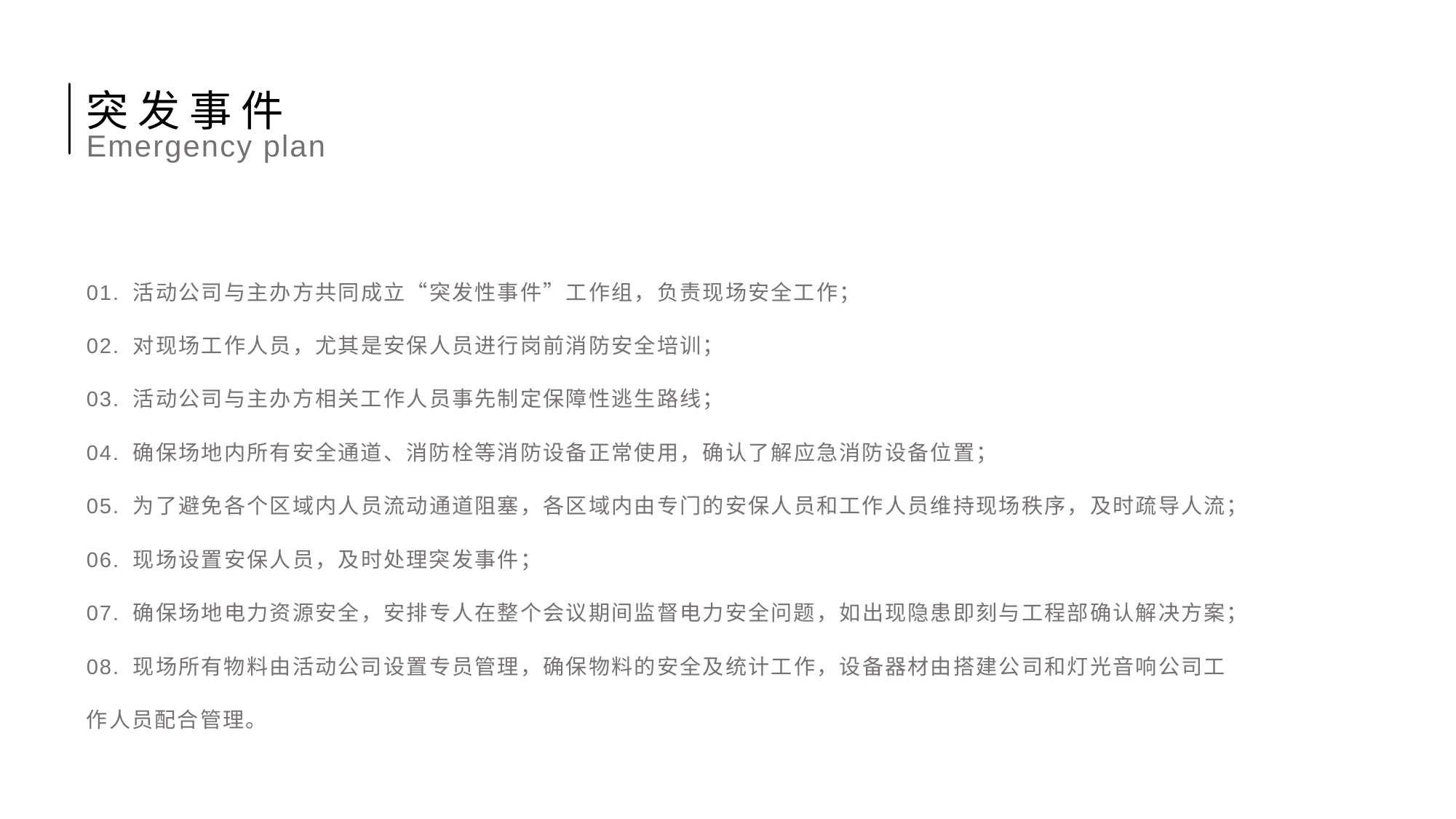

突发事件
Emergency plan

01. 活动公司与主办方共同成立“突发性事件”工作组，负责现场安全工作；
02. 对现场工作人员，尤其是安保人员进行岗前消防安全培训；
03. 活动公司与主办方相关工作人员事先制定保障性逃生路线；
04. 确保场地内所有安全通道、消防栓等消防设备正常使用，确认了解应急消防设备位置；
05. 为了避免各个区域内人员流动通道阻塞，各区域内由专门的安保人员和工作人员维持现场秩序，及时疏导人流；
06. 现场设置安保人员，及时处理突发事件；
07. 确保场地电力资源安全，安排专人在整个会议期间监督电力安全问题，如出现隐患即刻与工程部确认解决方案；
08. 现场所有物料由活动公司设置专员管理，确保物料的安全及统计工作，设备器材由搭建公司和灯光音响公司工作人员配合管理。